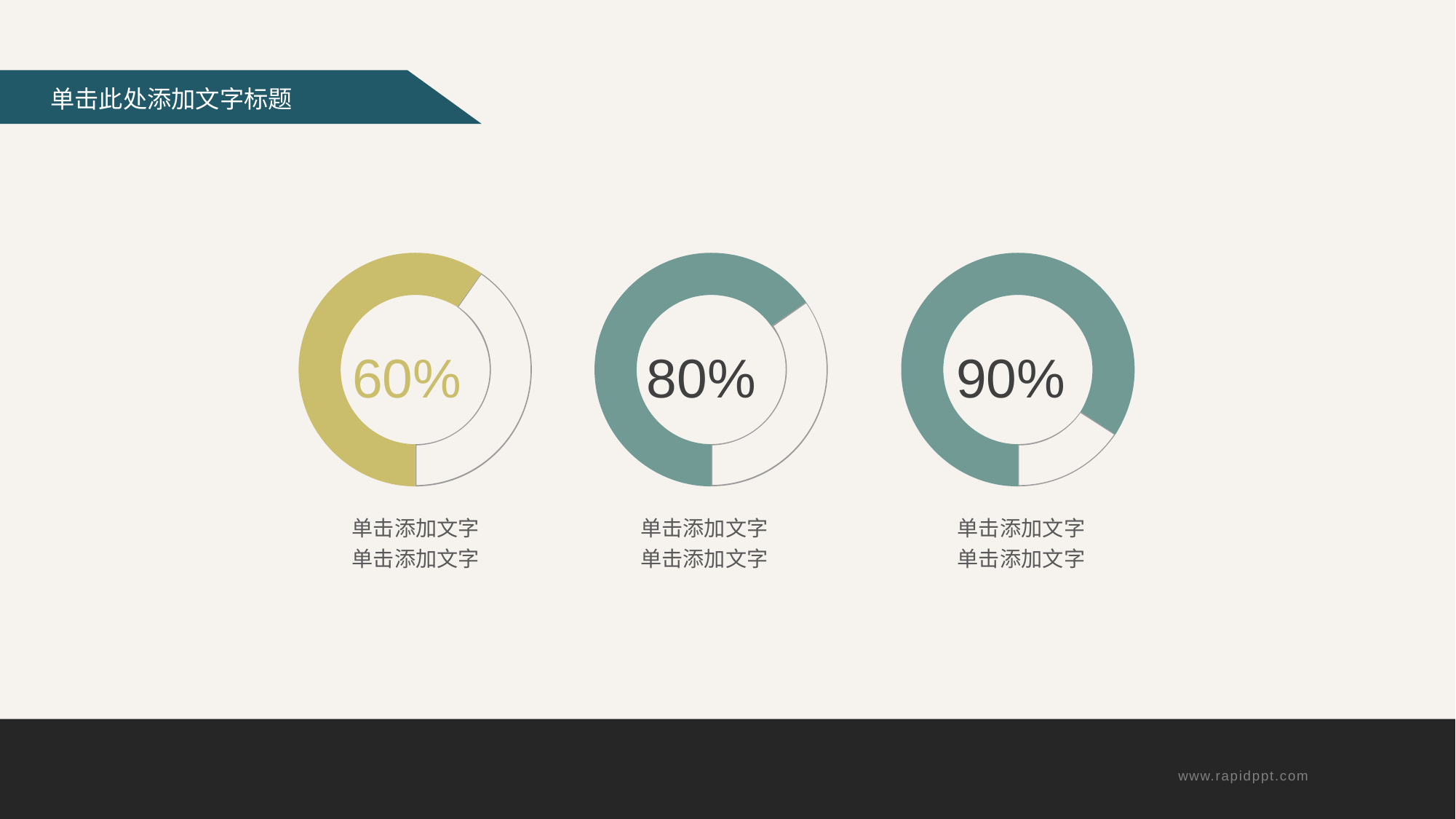

60%

80%

90%
单击添加文字
单击添加文字
单击添加文字
单击添加文字
单击添加文字
单击添加文字